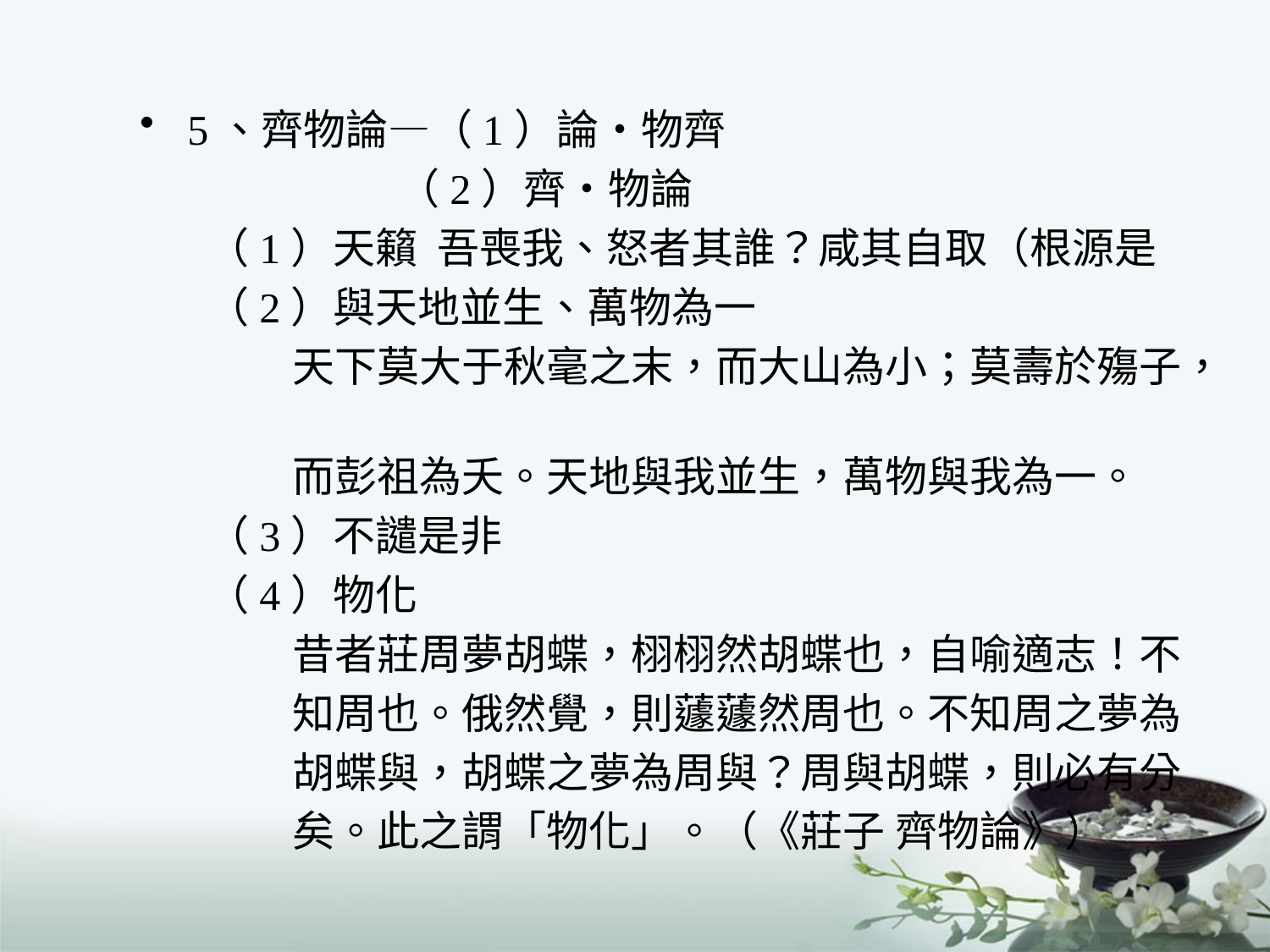

5、齊物論—（1）論‧物齊
                          （2）齊‧物論
      （1）天籟  吾喪我、怒者其誰？咸其自取（根源是
      （2）與天地並生、萬物為一
               天下莫大于秋毫之末，而大山為小；莫壽於殤子，
               而彭祖為夭。天地與我並生，萬物與我為一。
      （3）不譴是非
      （4）物化
               昔者莊周夢胡蝶，栩栩然胡蝶也，自喻適志！不
               知周也。俄然覺，則蘧蘧然周也。不知周之夢為
               胡蝶與，胡蝶之夢為周與？周與胡蝶，則必有分
               矣。此之謂「物化」。（《莊子 齊物論》）